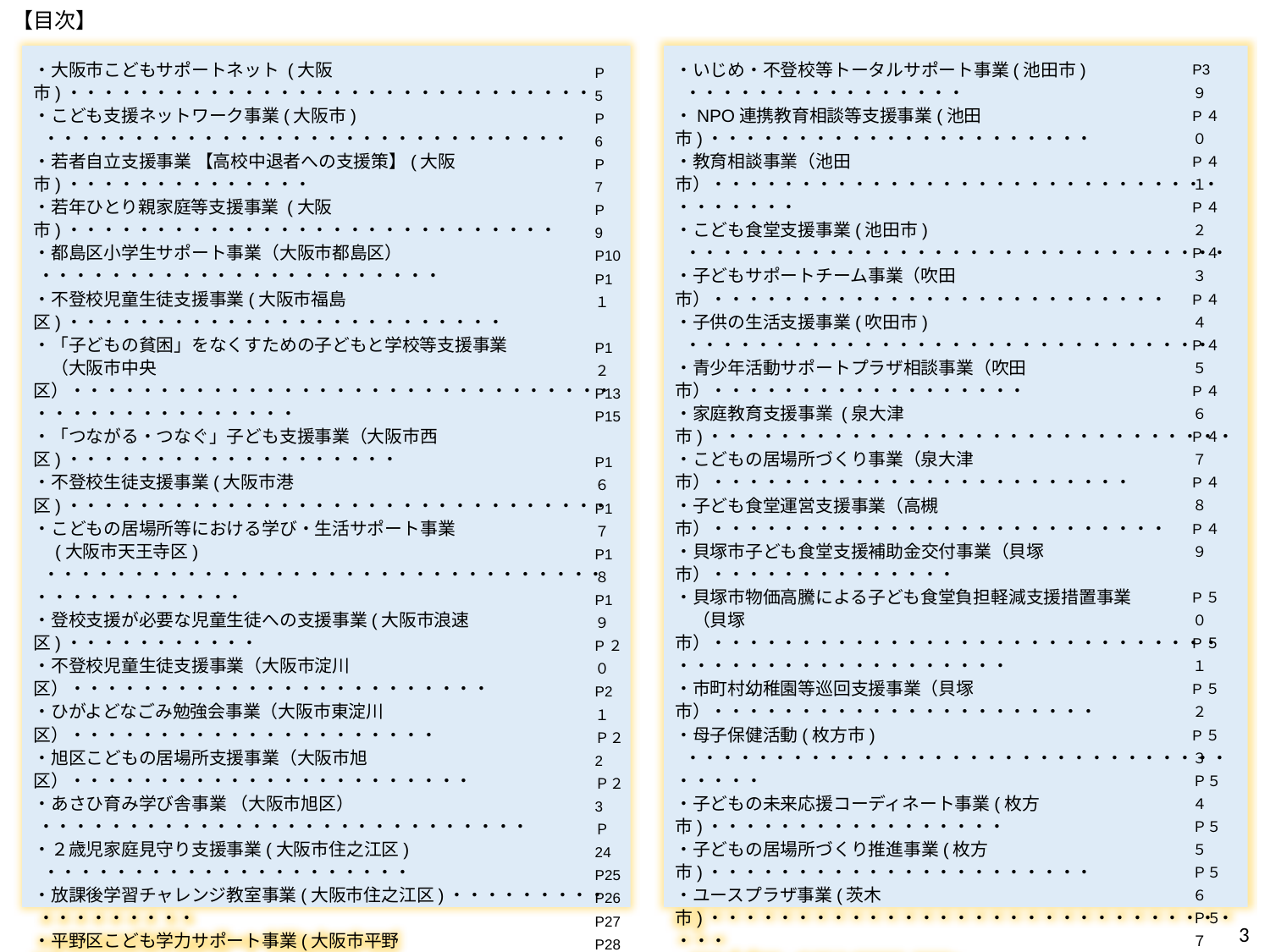

【目次】
・大阪市こどもサポートネット (大阪市)・・・・・・・・・・・・・・・・・・・・・・・・・・・・・・
・こども支援ネットワーク事業(大阪市) ・・・・・・・・・・・・・・・・・・・・・・・・・・・・・・
・若者自立支援事業 【高校中退者への支援策】(大阪市)・・・・・・・・・・・・・・
・若年ひとり親家庭等支援事業 (大阪市)・・・・・・・・・・・・・・・・・・・・・・・・・・・・
・都島区小学生サポート事業（大阪市都島区） ・・・・・・・・・・・・・・・・・・・・・・・
・不登校児童生徒支援事業(大阪市福島区)・・・・・・・・・・・・・・・・・・・・・・・・・
・「子どもの貧困」をなくすための子どもと学校等支援事業
　（大阪市中央区）・・・・・・・・・・・・・・・・・・・・・・・・・・・・・・・・・・・・・・・・・・・・・・
・「つながる・つなぐ」子ども支援事業（大阪市西区)・・・・・・・・・・・・・・・・・・・
・不登校生徒支援事業(大阪市港区)・・・・・・・・・・・・・・・・・・・・・・・・・・・・・・・
・こどもの居場所等における学び・生活サポート事業
　(大阪市天王寺区) ・・・・・・・・・・・・・・・・・・・・・・・・・・・・・・・・・・・・・・・・・・・・
・登校支援が必要な児童生徒への支援事業(大阪市浪速区)・・・・・・・・・・・
・不登校児童生徒支援事業（大阪市淀川区）・・・・・・・・・・・・・・・・・・・・・・・・
・ひがよどなごみ勉強会事業（大阪市東淀川区）・・・・・・・・・・・・・・・・・・・・・
・旭区こどもの居場所支援事業（大阪市旭区）・・・・・・・・・・・・・・・・・・・・・・・
・あさひ育み学び舎事業 （大阪市旭区） ・・・・・・・・・・・・・・・・・・・・・・・・・・・・
・２歳児家庭見守り支援事業(大阪市住之江区) ・・・・・・・・・・・・・・・・・・・・・
・放課後学習チャレンジ教室事業(大阪市住之江区)・・・・・・・・・ ・・・・・・・・・
・平野区こども学力サポート事業(大阪市平野区）・・・・・・・・・・・・・・・・・・・・・
・ひらの青春生活応援事業（大阪市平野区） ・・・・・・・・・・・・・・・・・・・・・・・・
・さかいこども食堂ネットワーク構築事業(堺市)・・・・・・・・・・・・・・・・・・・・・・・
・堺市こども食堂開設支援補助金(堺市) ・・・・・・・・・・・・・・・・・・・・・・・・・・・・
・不登校の子どもの学びとつながりサポート事業　 (堺市) ・・・・・・・・・・・・・・
・岸和田市学習支援事業（学習支援）(岸和田市)・・・・・・・・・・・・・・・・・・・・
・放課後学習支援事業（岸和田市）・・・・・・・・・・・・・・・・・・・・・・・・・・・・・・・・
・いじめ防止教育相談充実事業（岸和田市）・・・・・・・・・・・・・・・・・・・・・・・・・
・スクールソーシャルワーカー活用事業(豊中市)・・・・・・・・・・・・・・・・・・・・・・
・幼保こ小連絡協議会(豊中市) ・・・・・・・・・・・・・・・・・・・・・・・・・・・・・・・・・・・・
・こども総合相談事業(豊中市) ・・・・・・・・・・・・・・・・・・・・・・・・・・・・・・・・・・・
・豊中市子どもの居場所づくり推進事業補助金（豊中市）・・・・・・・・・・・・・・
・こどもの居場所ネットワーク事業(豊中市) ・・・・・・・・・・・・・・・・・・・・・・・・・・
・児童育成支援拠点事業（豊中市）・・・・・・・・・・・・・・・・・・・・・・・・・・・・・・・・
・豊中型認定居場所事業補助金（豊中市）・・・・・・・・・・・・・・・・・・・・・・・・・・

・いじめ・不登校等トータルサポート事業(池田市) ・・・・・・・・・・・・・・・・
・NPO連携教育相談等支援事業(池田市)・・・・・・・・・・・・・・・・・・・・・・
・教育相談事業（池田市）・・・・・・・・・・・・・・・・・・・・・・・・・・・・・・・・・・・・
・こども食堂支援事業(池田市) ・・・・・・・・・・・・・・・・・・・・・・・・・・・・・・・
・子どもサポートチーム事業（吹田市）・・・・・・・・・・・・・・・・・・・・・・・・・・
・子供の生活支援事業(吹田市) ・・・・・・・・・・・・・・・・・・・・・・・・・・・・・・
・青少年活動サポートプラザ相談事業（吹田市）・・・・・・・・・・・・・・・・・・
・家庭教育支援事業 (泉大津市)・・・・・・・・・・・・・・・・・・・・・・・・・・・・・・
・こどもの居場所づくり事業（泉大津市）・・・・・・・・・・・・・・・・・・・・・・・・
・子ども食堂運営支援事業（高槻市）・・・・・・・・・・・・・・・・・・・・・・・・・・
・貝塚市子ども食堂支援補助金交付事業（貝塚市）・・・・・・・・・・・・・・
・貝塚市物価高騰による子ども食堂負担軽減支援措置事業
　（貝塚市）・・・・・・・・・・・・・・・・・・・・・・・・・・・・・・・・・・・・・・・・・・・・・・・・
・市町村幼稚園等巡回支援事業（貝塚市）・・・・・・・・・・・・・・・・・・・・・・
・母子保健活動(枚方市) ・・・・・・・・・・・・・・・・・・・・・・・・・・・・・・・・・・・・
・子どもの未来応援コーディネート事業(枚方市)・・・・・・・・・・・・・・・・・
・子どもの居場所づくり推進事業(枚方市)・・・・・・・・・・・・・・・・・・・・・・
・ユースプラザ事業(茨木市)・・・・・・・・・・・・・・・・・・・・・・・・・・・・・・・・・
・茨木市学習・生活支援事業（茨木市）・・・・・・・・・・・・・・・・・・・・・・・・
・こども食堂報償金支給事業（茨木市）・・・・・・・・・・・・・・・・・・・・・・・・・
・若者相談支援事業（八尾市）・・・・・・・・・・・・・・・・・・・・・・・・・・・・・・・・
・いじめ・不登校対策事業（八尾市）・・・・・・・・・・・・・・・・・・・・・・・・・・・
・プレママ・親子相談・交流事業(八尾市)・・・・・・・・・・・・・・・・・・・・・・・
・こどもの居場所づくり推進事業(八尾市)・・・・・・・・・・・・・・・・・・・・・・・
・子どもの未来応援事業（子どもの居場所づくり事業）　　(泉佐野市)
・子どもの未来応援事業（こども朝食堂事業）(泉佐野市）・・・・・・・・・
・子ども食堂運営支援事業（富田林市）・・・・・・・・・・・・・・・・・・・・・・・・
・子ども食堂支援事業（寝屋川市）・・・・・・・・・・・・・・・・・・・・・・・・・・・・
・不登校児童生徒支援事業(河内長野市)・・・・・・・・・・・・・・・・・・・・・・
・学習支援事業(河内長野市)・・・・・・・・・・・・・・・・・・・・・・・・・・・・・・・・
・子ども食堂支援事業（大東市）・・・・・・・・・・・・・・・・・・・・・・・・・・・・・・
・子どもの貧困対策とアウトリーチ強化事業
　(和泉市) ・・・・・・・・・・・・・・・・・・・・・・・・・・・・・・・・・・・・・・・・・・・・・・・
・子ども成長見守りシステム管理運営事業(箕面市)・・・・・・・・・・・・・・
・社会的居場所づくり事業補助金(柏原市)・・・・・・・・・・・・・・・・・・・・・

P3９
P４０ P４１
P４２
P４３
P４４
P４５
P４６
P４７
P４８
P４９

P５０
P５１
P５２
P５３
Ｐ５４
Ｐ５５
Ｐ５６
Ｐ５７
P５８
P５９
P６０
P６１
P６２
P６３
P６４
P６５
P６６
P６７
P６８

P６９
P７０
P７１
P　5
P　6
P　7
P　9
P10
P1１

P1２
P13
P15

P1６
P1７
P1８
P1９
P２０
P2１
Ｐ２2
Ｐ２3
Ｐ24
P25
P26
P27
P28
P29
P30
P31
P32
P33
P34
P35
P36
P37
P3８

3